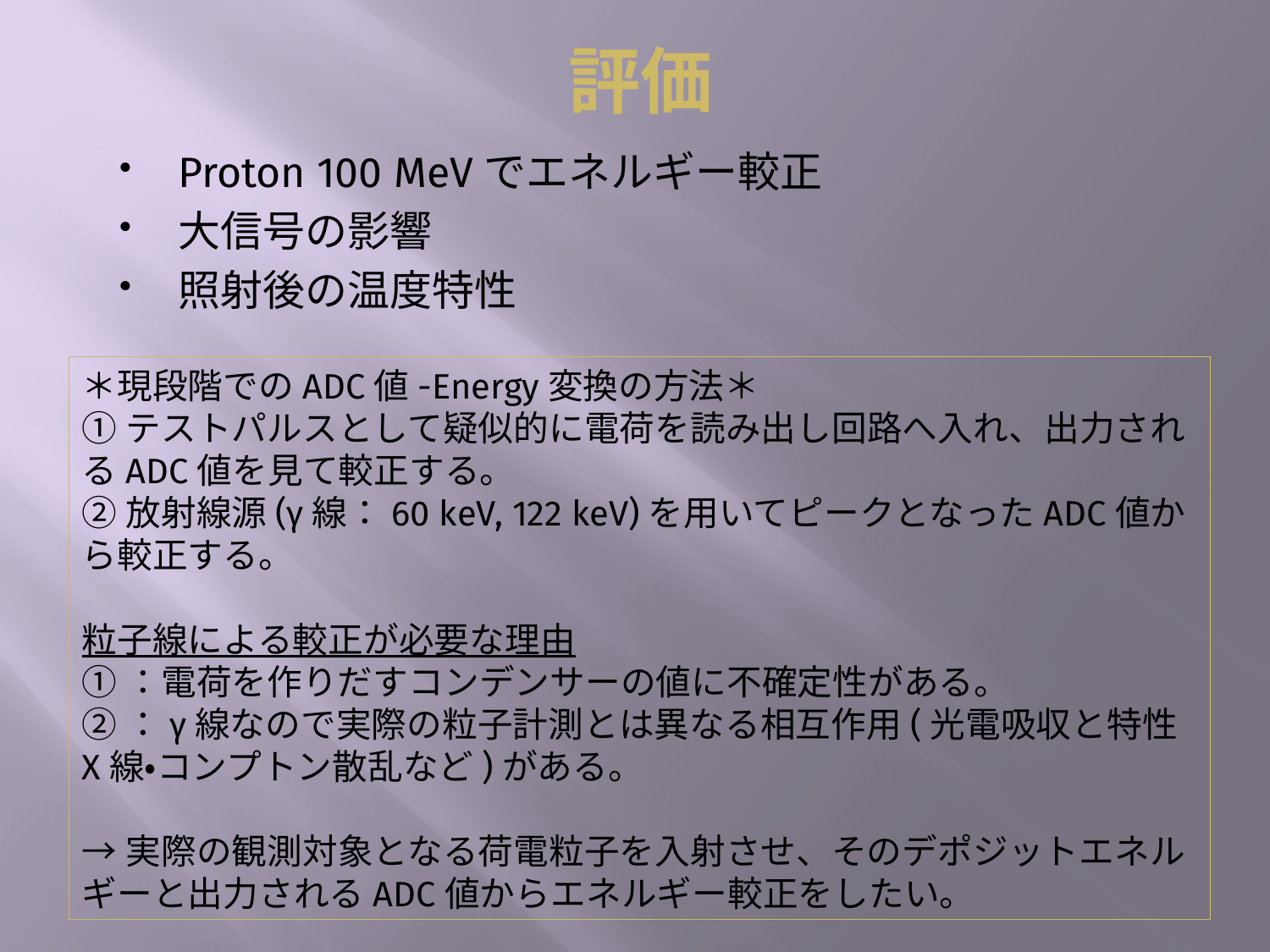

# 評価
Proton 100 MeVでエネルギー較正
大信号の影響
照射後の温度特性

＊現段階でのADC値-Energy変換の方法＊
①テストパルスとして疑似的に電荷を読み出し回路へ入れ、出力されるADC値を見て較正する。
②放射線源(γ線：60 keV, 122 keV)を用いてピークとなったADC値から較正する。

粒子線による較正が必要な理由
①：電荷を作りだすコンデンサーの値に不確定性がある。
②：γ線なので実際の粒子計測とは異なる相互作用(光電吸収と特性X線・コンプトン散乱など)がある。

→実際の観測対象となる荷電粒子を入射させ、そのデポジットエネルギーと出力されるADC値からエネルギー較正をしたい。